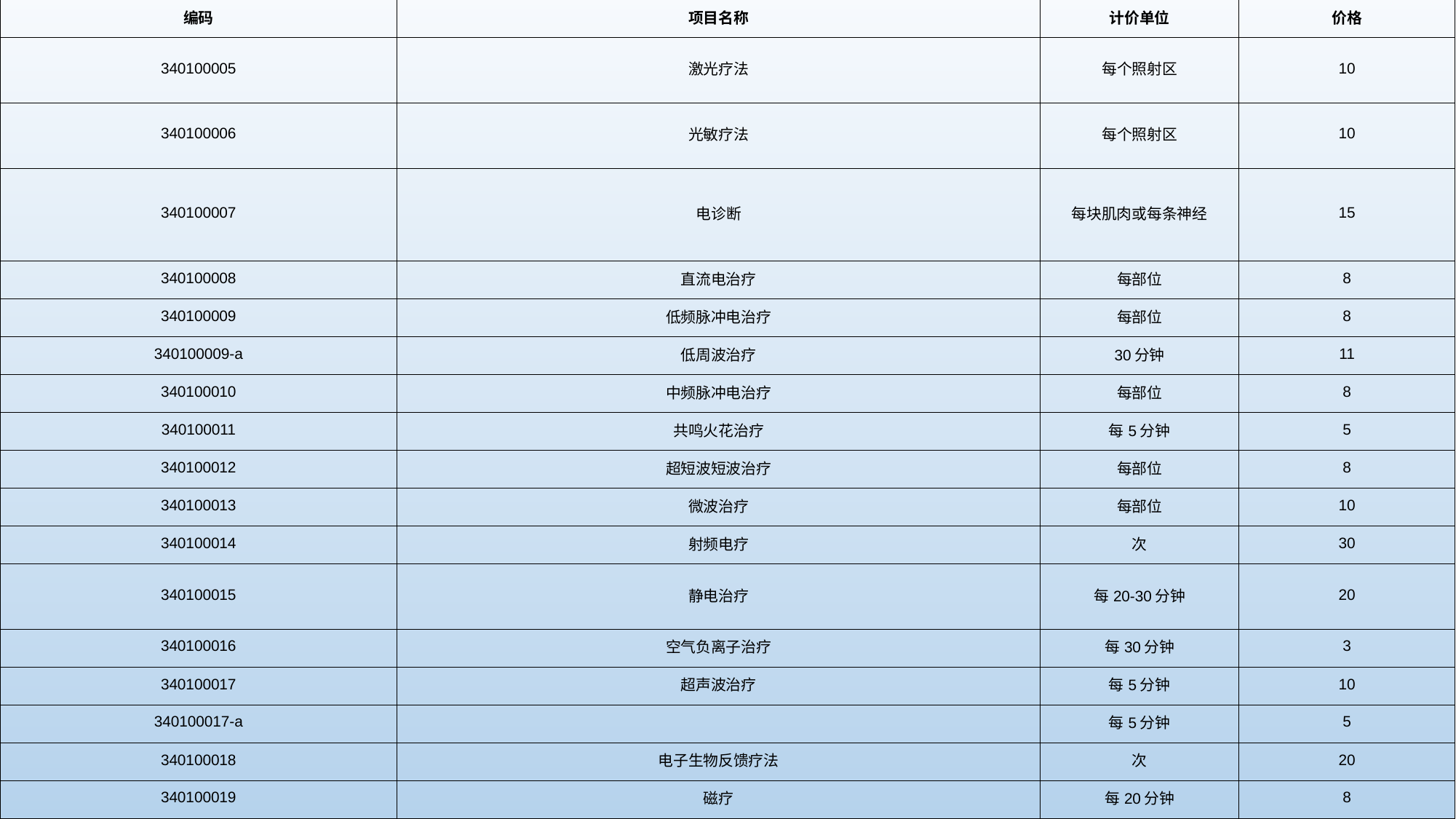

| 编码 | 项目名称 | 计价单位 | 价格 |
| --- | --- | --- | --- |
| 340100005 | 激光疗法 | 每个照射区 | 10 |
| 340100006 | 光敏疗法 | 每个照射区 | 10 |
| 340100007 | 电诊断 | 每块肌肉或每条神经 | 15 |
| 340100008 | 直流电治疗 | 每部位 | 8 |
| 340100009 | 低频脉冲电治疗 | 每部位 | 8 |
| 340100009-a | 低周波治疗 | 30分钟 | 11 |
| 340100010 | 中频脉冲电治疗 | 每部位 | 8 |
| 340100011 | 共鸣火花治疗 | 每5分钟 | 5 |
| 340100012 | 超短波短波治疗 | 每部位 | 8 |
| 340100013 | 微波治疗 | 每部位 | 10 |
| 340100014 | 射频电疗 | 次 | 30 |
| 340100015 | 静电治疗 | 每20-30分钟 | 20 |
| 340100016 | 空气负离子治疗 | 每30分钟 | 3 |
| 340100017 | 超声波治疗 | 每5分钟 | 10 |
| 340100017-a |  | 每5分钟 | 5 |
| 340100018 | 电子生物反馈疗法 | 次 | 20 |
| 340100019 | 磁疗 | 每20分钟 | 8 |